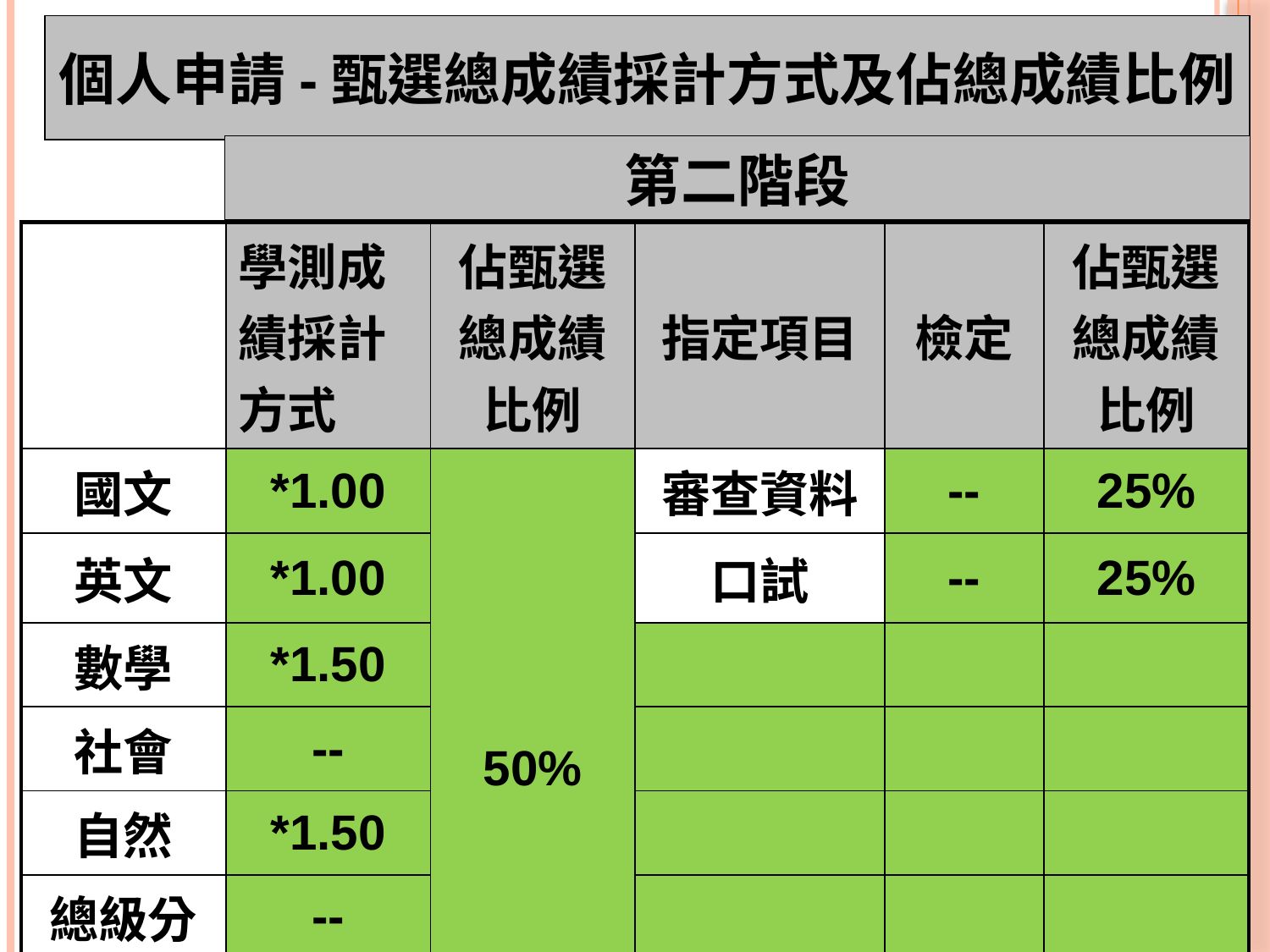

個人申請-甄選總成績採計方式及佔總成績比例
# 第二階段
|  | 學測成績採計方式 | 佔甄選總成績比例 | 指定項目 | 檢定 | 佔甄選總成績比例 |
| --- | --- | --- | --- | --- | --- |
| 國文 | \*1.00 | 50% | 審查資料 | -- | 25% |
| 英文 | \*1.00 |  | 口試 | -- | 25% |
| 數學 | \*1.50 |  |  |  |  |
| 社會 | -- |  |  |  |  |
| 自然 | \*1.50 |  |  |  |  |
| 總級分 | -- |  |  |  |  |